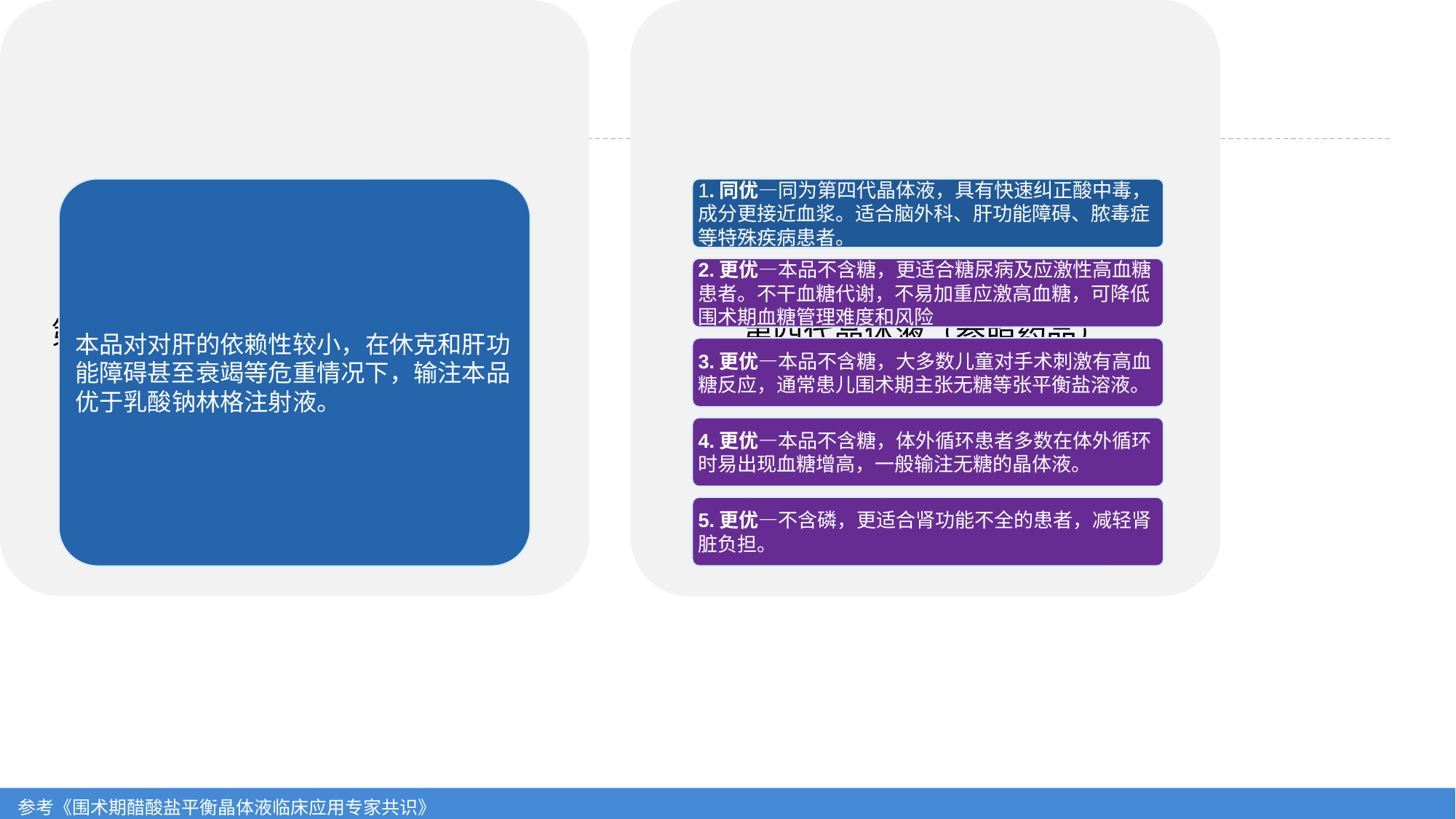

01  基本信息
Vs
第三代晶体液（乳酸钠林格注射液）
本品对对肝的依赖性较小，在休克和肝功能障碍甚至衰竭等危重情况下，输注本品优于乳酸钠林格注射液。
Vs
第四代晶体液（参照药品）
1.同优—同为第四代晶体液，具有快速纠正酸中毒，成分更接近血浆。适合脑外科、肝功能障碍、脓毒症等特殊疾病患者。
2.更优—本品不含糖，更适合糖尿病及应激性高血糖患者。不干血糖代谢，不易加重应激高血糖，可降低围术期血糖管理难度和风险
3.更优—本品不含糖，大多数儿童对手术刺激有高血糖反应，通常患儿围术期主张无糖等张平衡盐溶液。
4.更优—本品不含糖，体外循环患者多数在体外循环时易出现血糖增高，一般输注无糖的晶体液。
5.更优—不含磷，更适合肾功能不全的患者，减轻肾脏负担。

参考《围术期醋酸盐平衡晶体液临床应用专家共识》